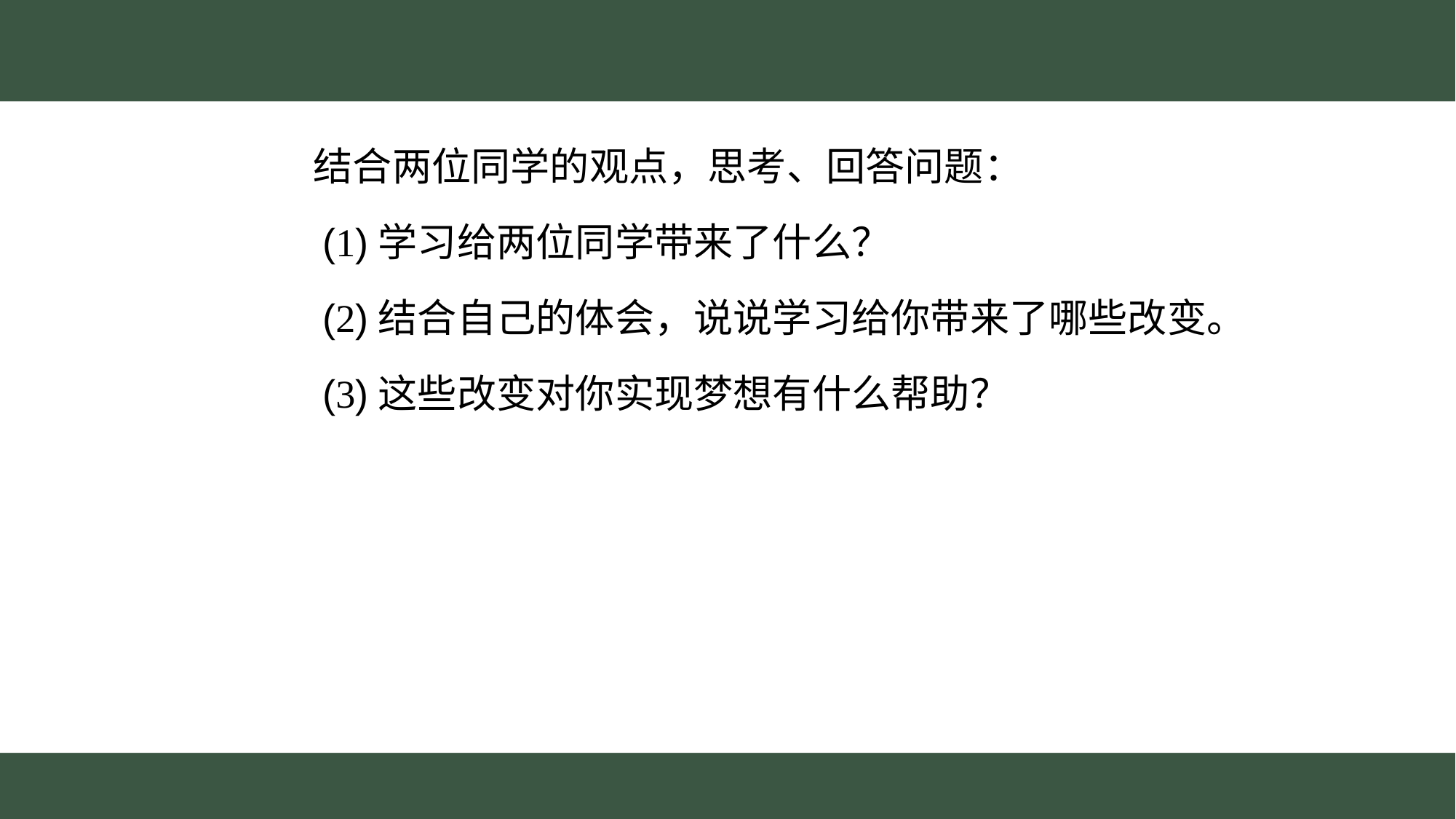

结合两位同学的观点，思考、回答问题：
　　(1)学习给两位同学带来了什么？
　　(2)结合自己的体会，说说学习给你带来了哪些改变。
　　(3)这些改变对你实现梦想有什么帮助？